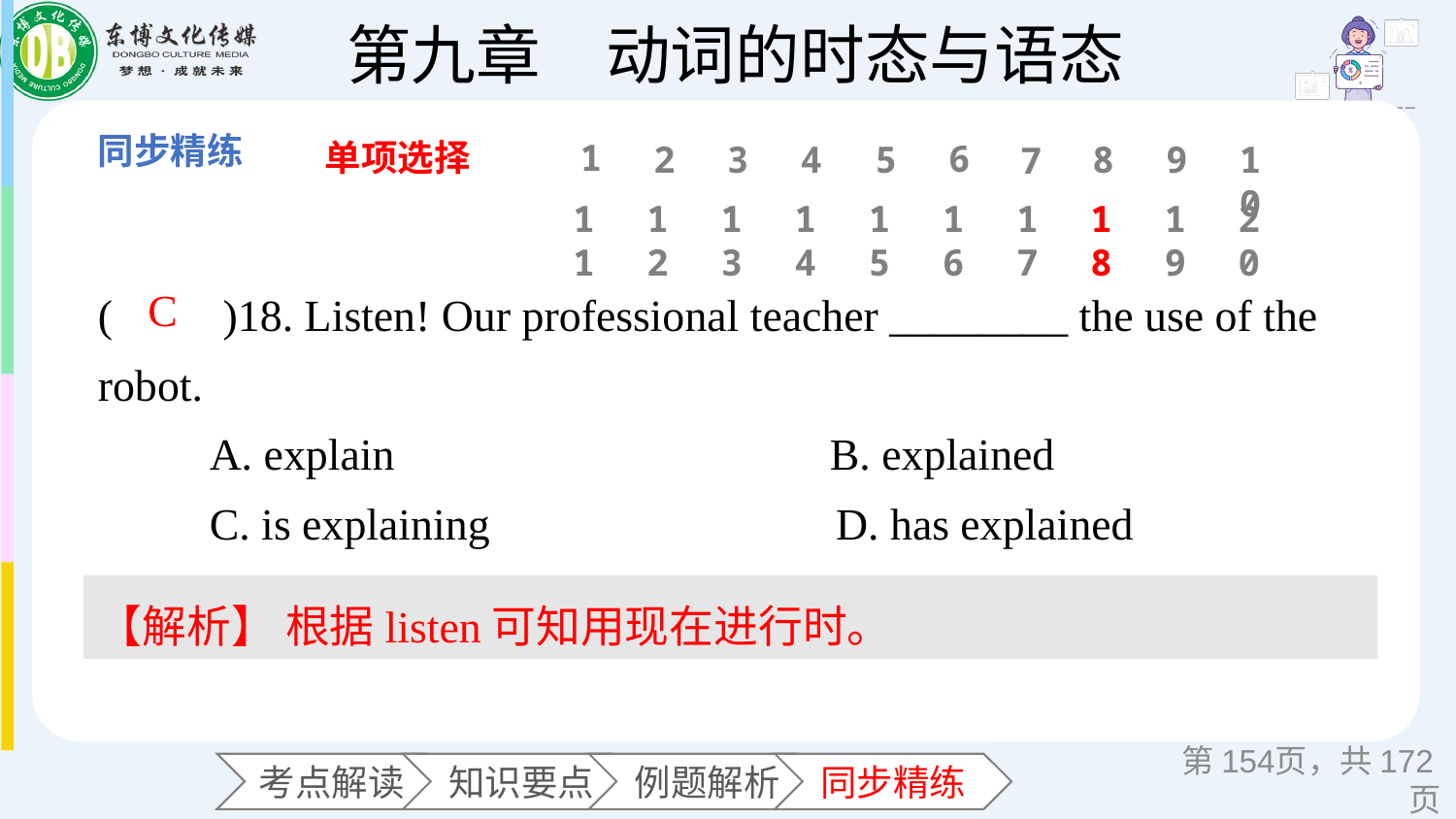

单项选择
1
6
2
3
4
5
8
9
10
7
11
12
13
14
15
16
17
18
19
20
(　　)18. Listen! Our professional teacher ________ the use of the robot.
          A. explain                                       B. explained
          C. is explaining                               D. has explained
C
【解析】 根据listen可知用现在进行时。
第154页，共172页